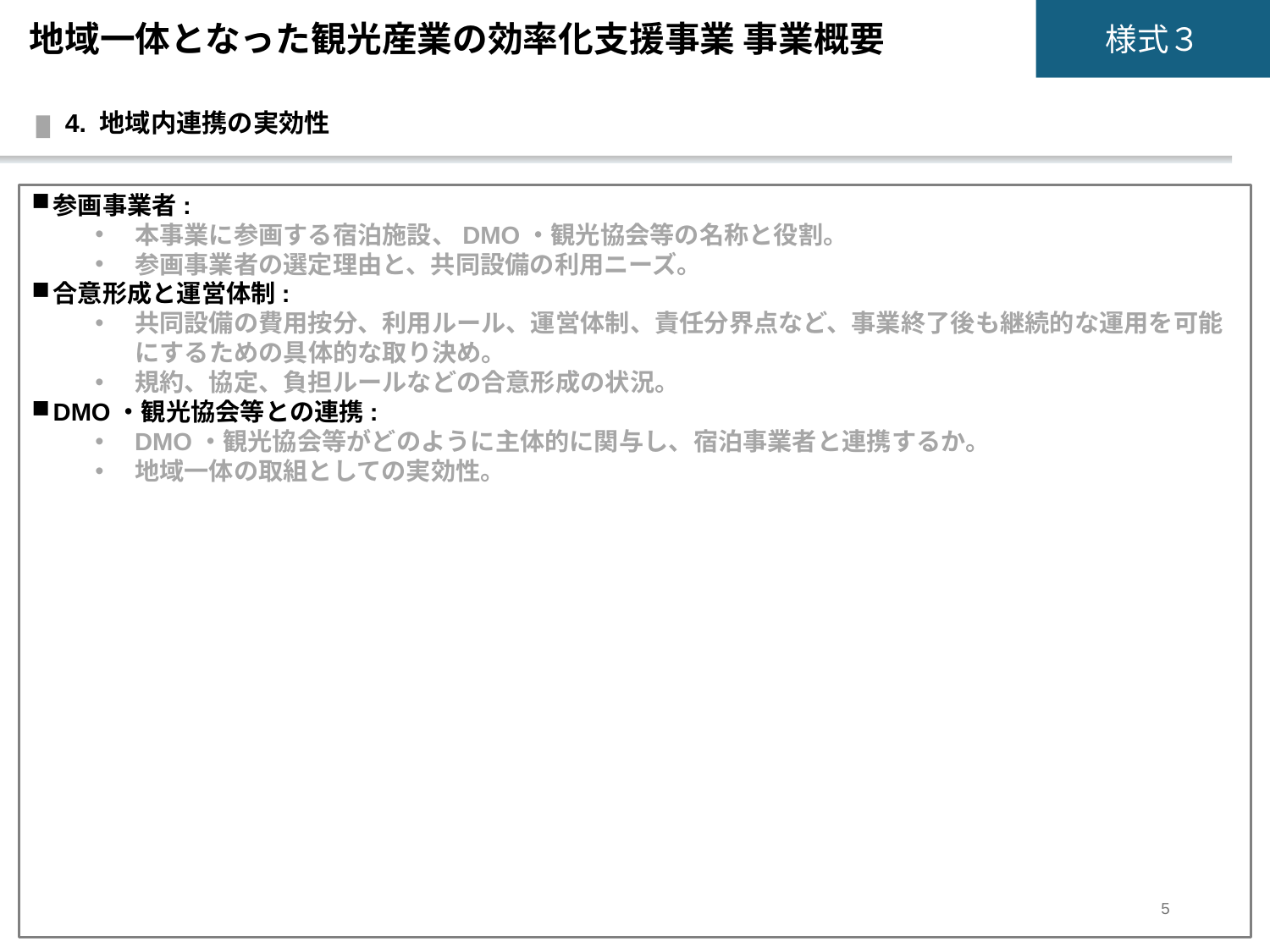

地域一体となった観光産業の効率化支援事業 事業概要
地域一体となった観光産業の効率化支促進事業 事業概要
4. 地域内連携の実効性

参画事業者:
本事業に参画する宿泊施設、DMO・観光協会等の名称と役割。
参画事業者の選定理由と、共同設備の利用ニーズ。
合意形成と運営体制:
共同設備の費用按分、利用ルール、運営体制、責任分界点など、事業終了後も継続的な運用を可能にするための具体的な取り決め。
規約、協定、負担ルールなどの合意形成の状況。
DMO・観光協会等との連携:
DMO・観光協会等がどのように主体的に関与し、宿泊事業者と連携するか。
地域一体の取組としての実効性。

5